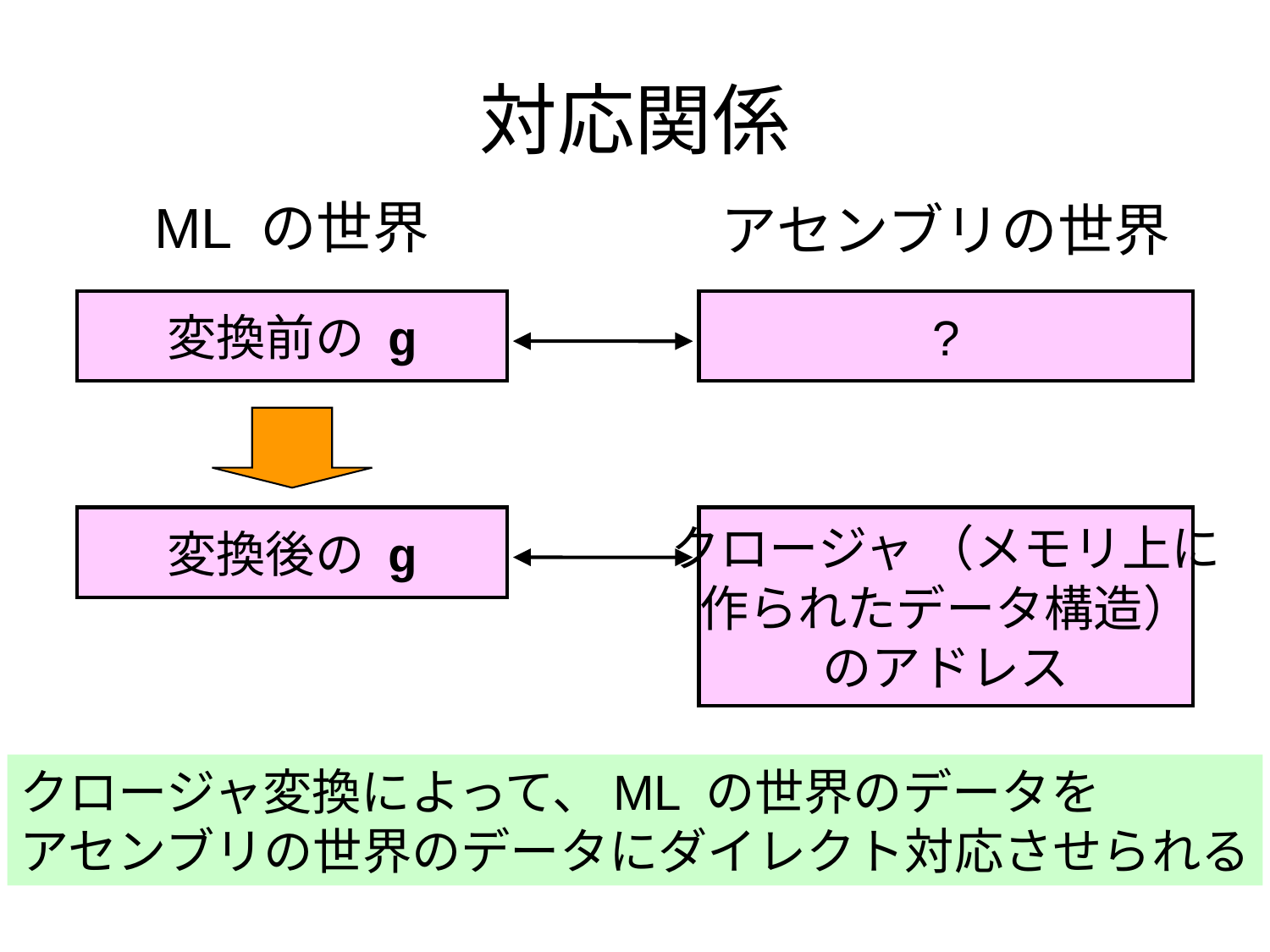

# 対応関係
ML の世界
アセンブリの世界
変換前の g
?

変換後の g
クロージャ （メモリ上に
作られたデータ構造）
のアドレス

クロージャ変換によって、ML の世界のデータを
アセンブリの世界のデータにダイレクト対応させられる